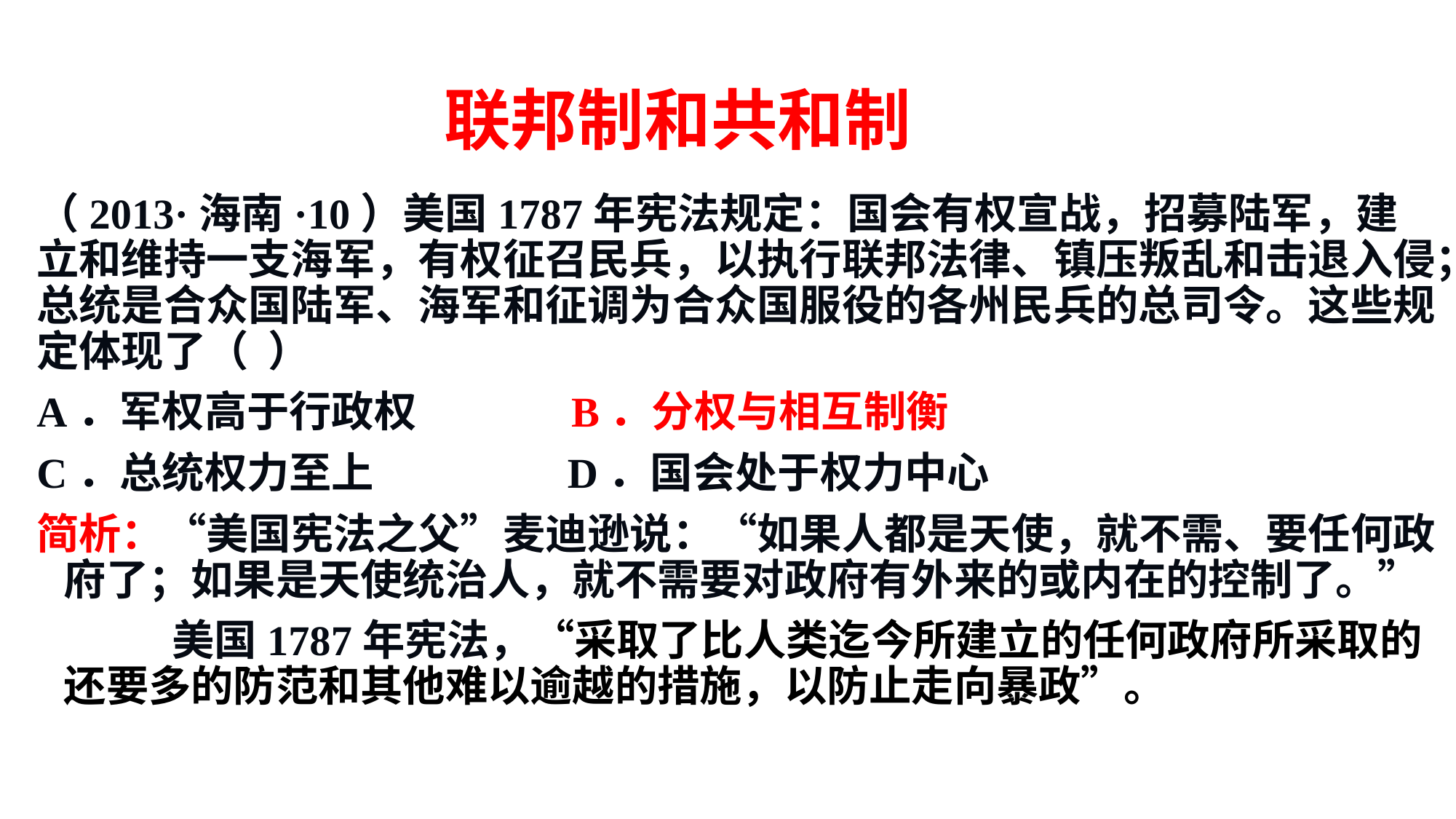

# 联邦制和共和制
（2013·海南·10）美国1787年宪法规定：国会有权宣战，招募陆军，建立和维持一支海军，有权征召民兵，以执行联邦法律、镇压叛乱和击退入侵；总统是合众国陆军、海军和征调为合众国服役的各州民兵的总司令。这些规定体现了（  ）
A．军权高于行政权               B．分权与相互制衡
C．总统权力至上                   D．国会处于权力中心
简析：“美国宪法之父”麦迪逊说：“如果人都是天使，就不需、要任何政府了；如果是天使统治人，就不需要对政府有外来的或内在的控制了。”
             美国1787年宪法，“采取了比人类迄今所建立的任何政府所采取的还要多的防范和其他难以逾越的措施，以防止走向暴政”。